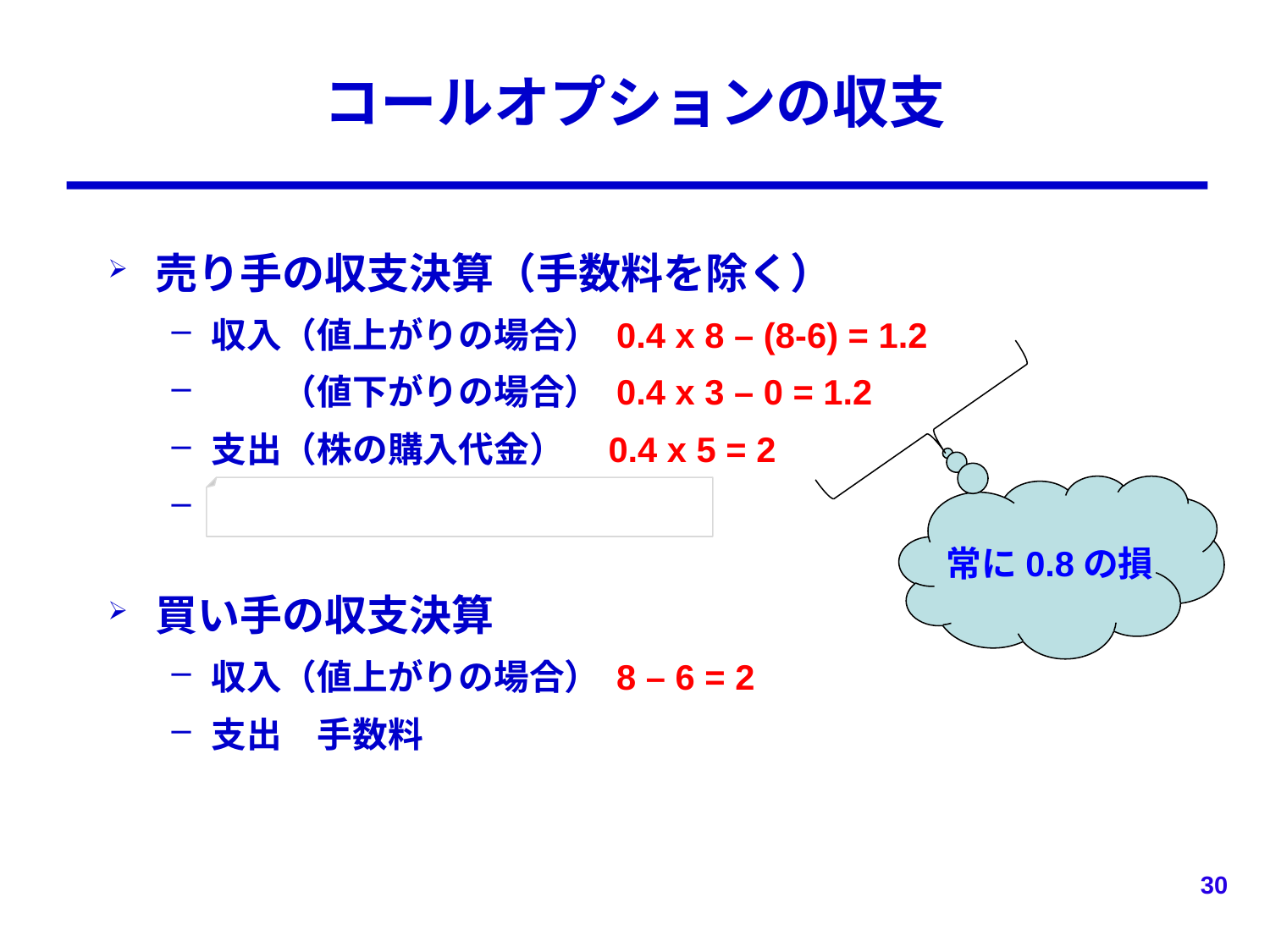

# コールオプションの収支
売り手の収支決算（手数料を除く）
収入（値上がりの場合） 0.4 x 8 – (8-6) = 1.2
　　（値下がりの場合） 0.4 x 3 – 0 = 1.2
支出（株の購入代金）　0.4 x 5 = 2
手数料= 0.8 ならば損得なし
買い手の収支決算
収入（値上がりの場合） 8 – 6 = 2
支出　手数料

常に0.8の損

30